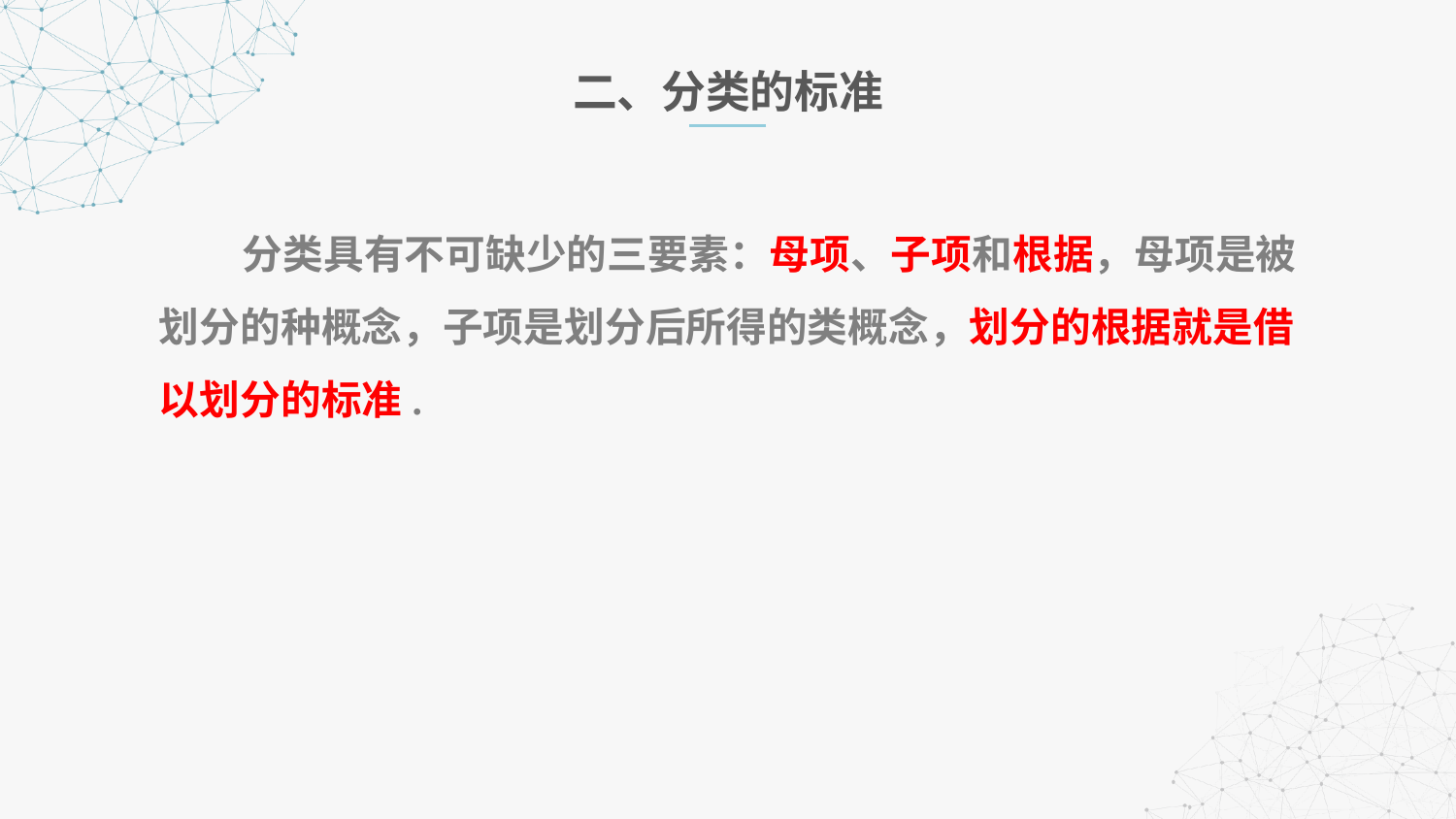

二、分类的标准
        分类具有不可缺少的三要素：母项、子项和根据，母项是被划分的种概念，子项是划分后所得的类概念，划分的根据就是借以划分的标准.